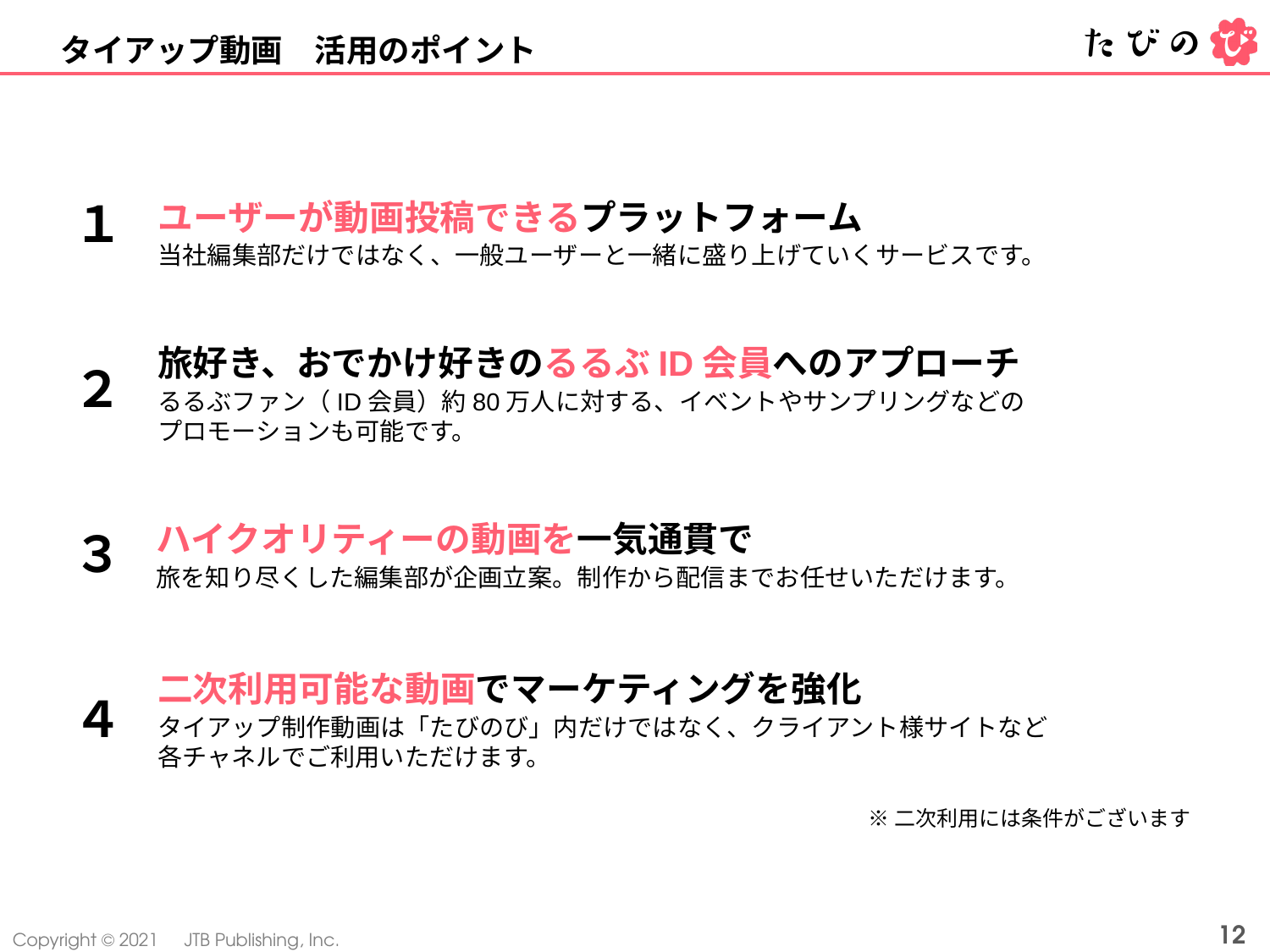

タイアップ動画　活用のポイント
ユーザーが動画投稿できるプラットフォーム
１
当社編集部だけではなく、一般ユーザーと一緒に盛り上げていくサービスです。
旅好き、おでかけ好きのるるぶID会員へのアプローチ
２
るるぶファン（ID会員）約80万人に対する、イベントやサンプリングなどの
プロモーションも可能です。
ハイクオリティーの動画を一気通貫で
３
旅を知り尽くした編集部が企画立案。制作から配信までお任せいただけます。
二次利用可能な動画でマーケティングを強化
４
タイアップ制作動画は「たびのび」内だけではなく、クライアント様サイトなど
各チャネルでご利用いただけます。
※二次利用には条件がございます
12